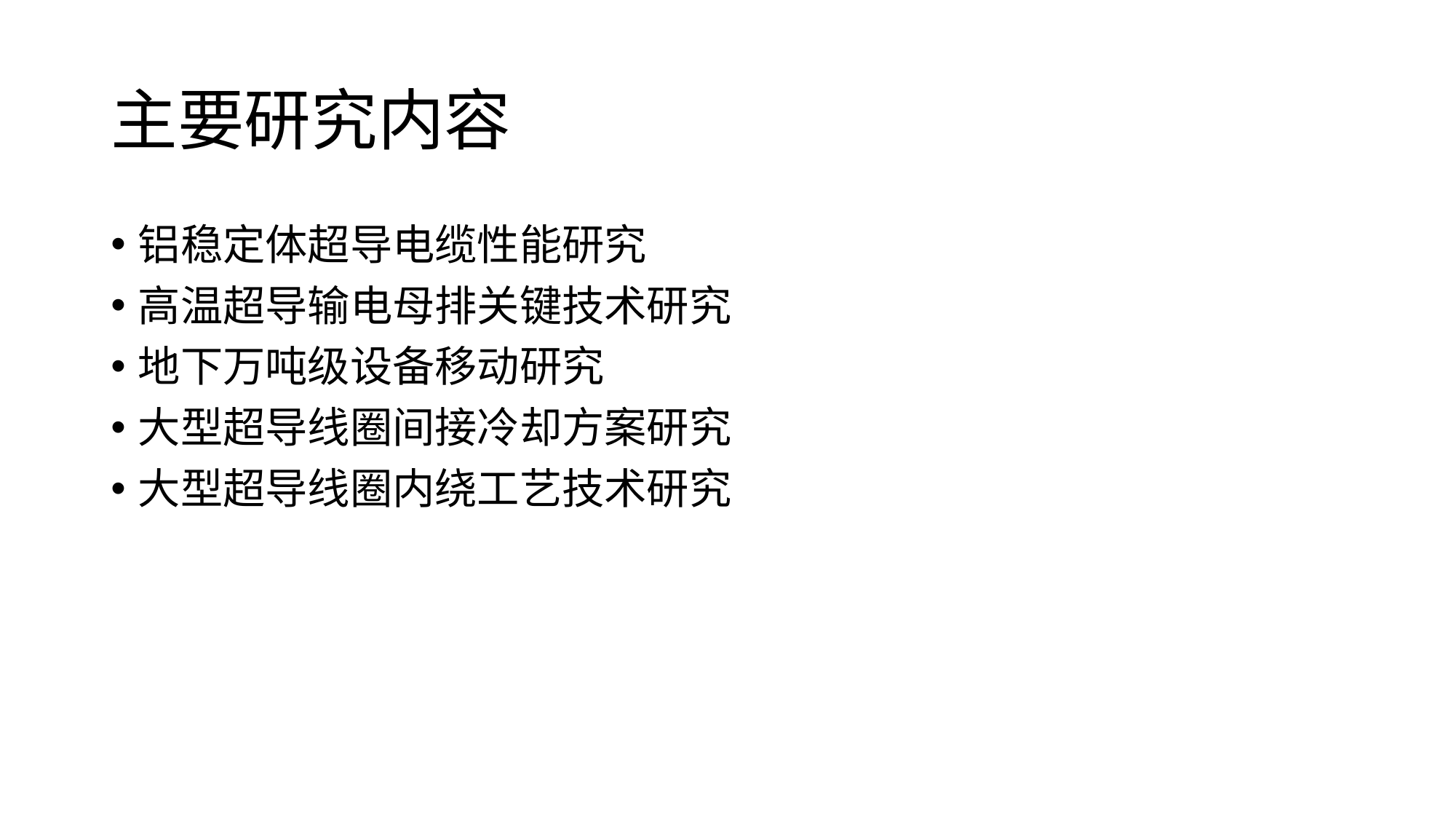

# 主要研究内容
铝稳定体超导电缆性能研究
高温超导输电母排关键技术研究
地下万吨级设备移动研究
大型超导线圈间接冷却方案研究
大型超导线圈内绕工艺技术研究